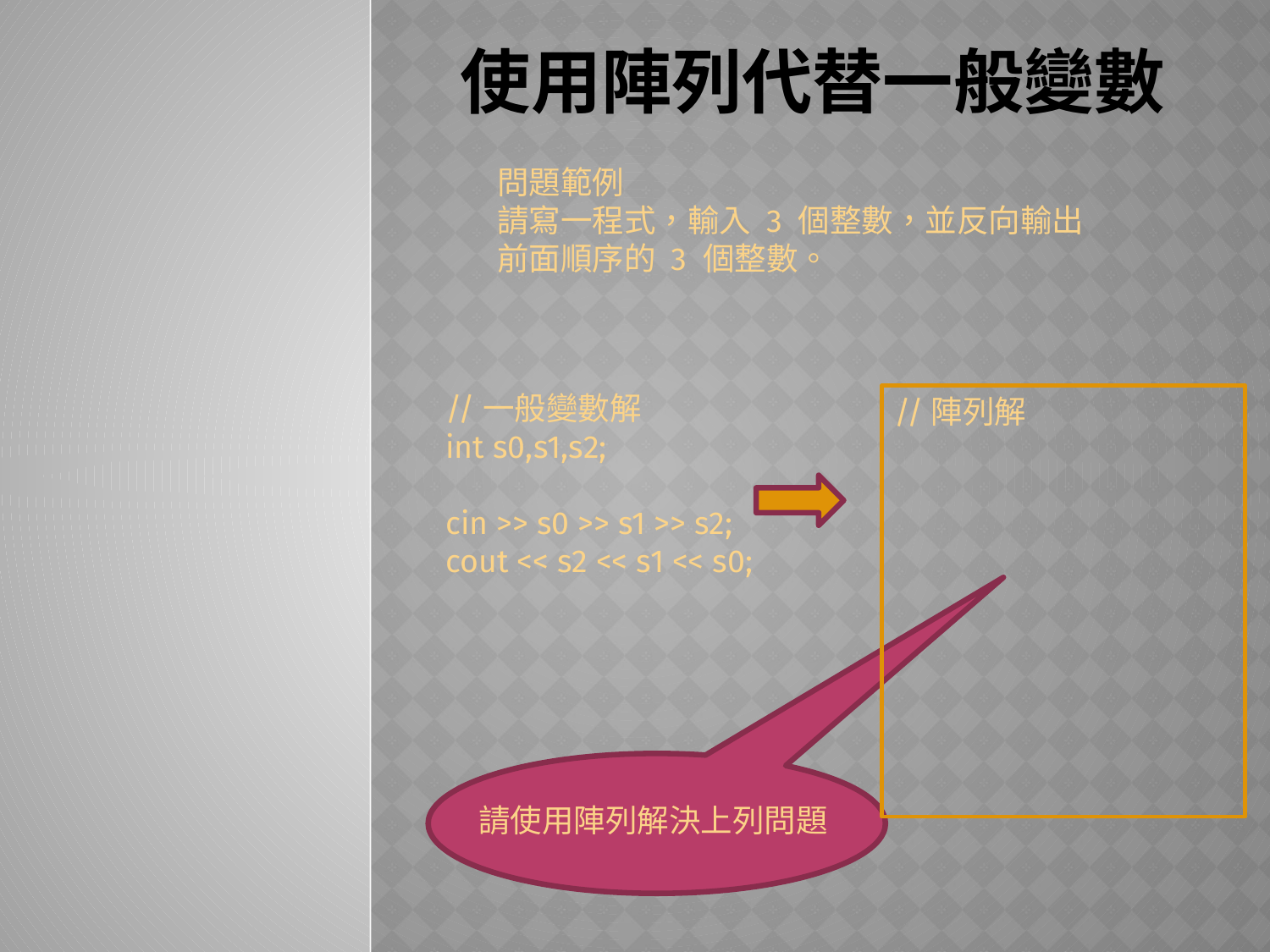

# 使用陣列代替一般變數
問題範例
請寫一程式，輸入 3 個整數，並反向輸出前面順序的 3 個整數。
//一般變數解
int s0,s1,s2;

cin >> s0 >> s1 >> s2;
cout << s2 << s1 << s0;
//陣列解

請使用陣列解決上列問題